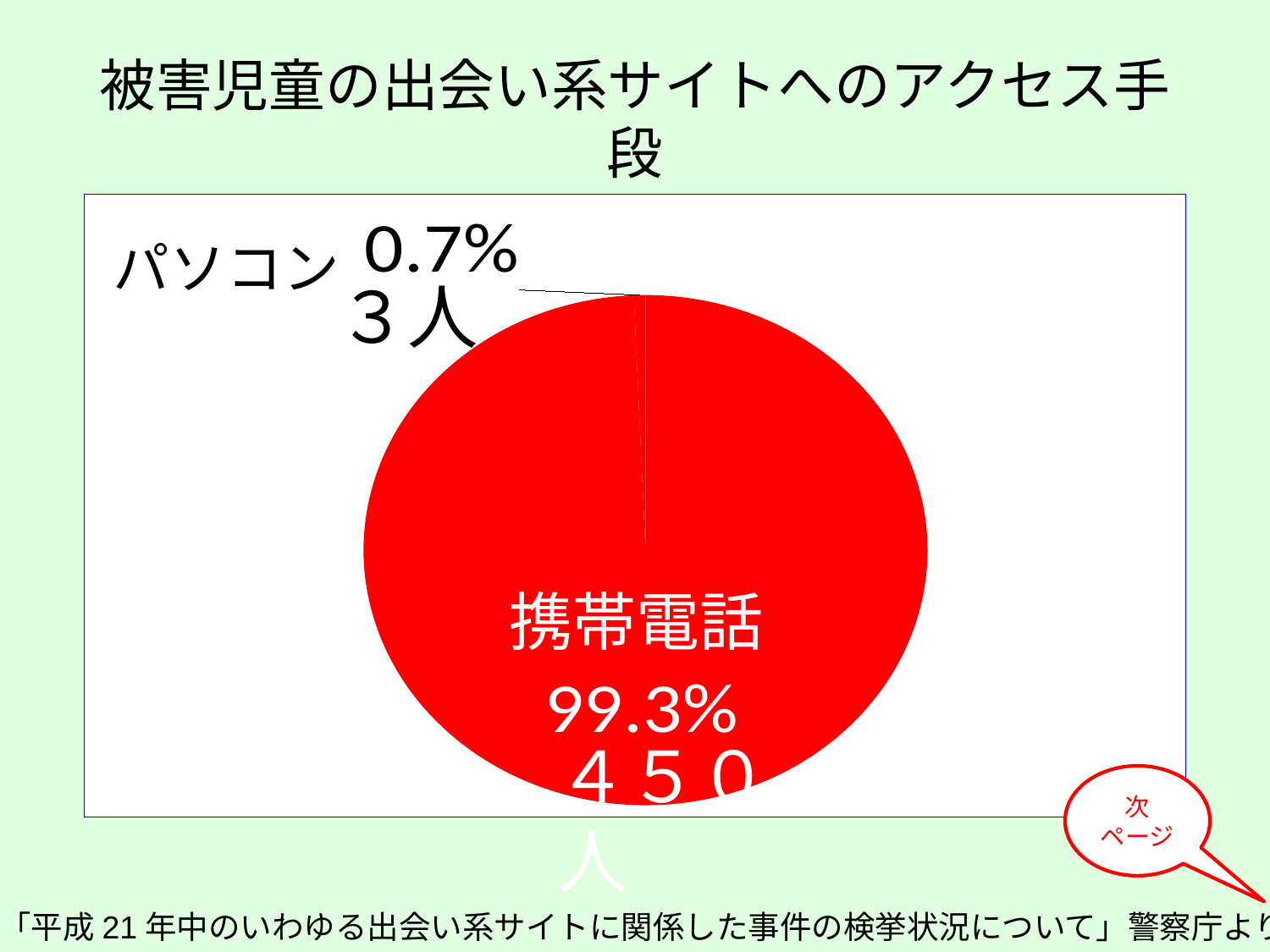

# 被害児童の出会い系サイトへのアクセス手段

### Chart

| Category | H21 |
|---|---|
| 携帯電話 | 450.0 |
| パソコン | 3.0 |
パソコン
３人
携帯電話
４５０人
次
ページ
「平成21年中のいわゆる出会い系サイトに関係した事件の検挙状況について」警察庁より